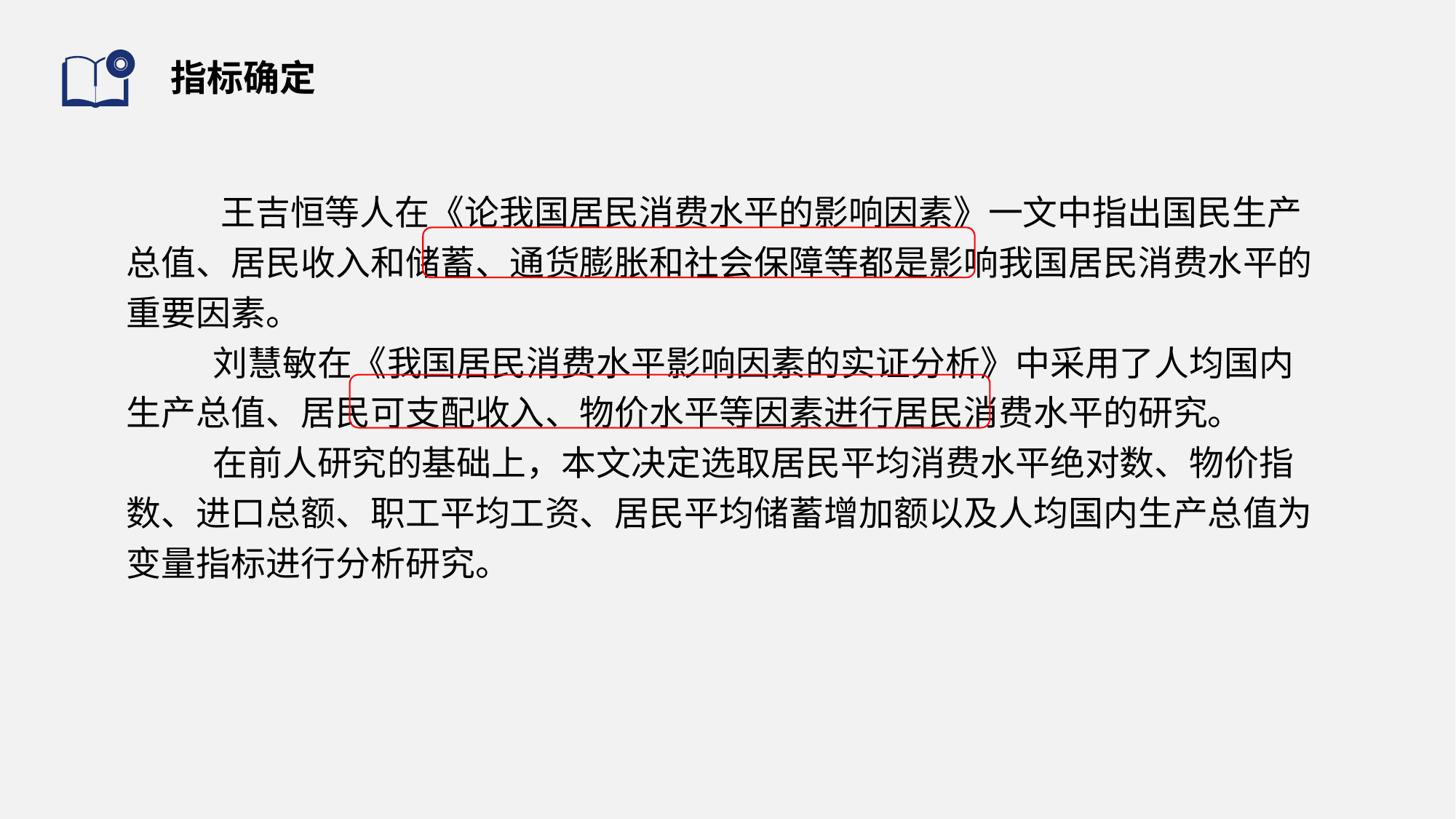

# 指标确定
           王吉恒等人在《论我国居民消费水平的影响因素》一文中指出国民生产总值、居民收入和储蓄、通货膨胀和社会保障等都是影响我国居民消费水平的重要因素。
          刘慧敏在《我国居民消费水平影响因素的实证分析》中采用了人均国内生产总值、居民可支配收入、物价水平等因素进行居民消费水平的研究。
          在前人研究的基础上，本文决定选取居民平均消费水平绝对数、物价指数、进口总额、职工平均工资、居民平均储蓄增加额以及人均国内生产总值为变量指标进行分析研究。